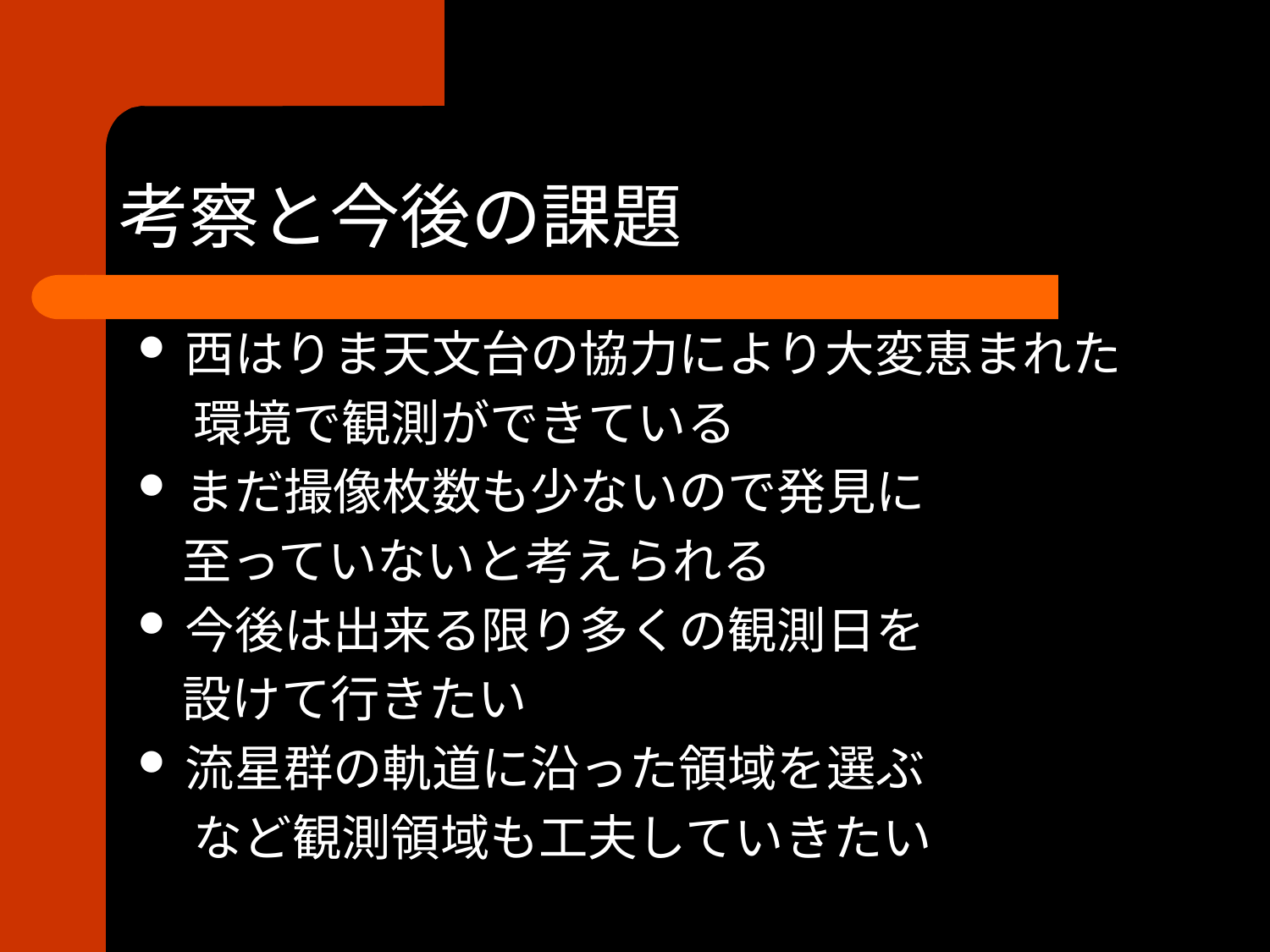

# 考察と今後の課題
西はりま天文台の協力により大変恵まれた
    環境で観測ができている
まだ撮像枚数も少ないので発見に
   至っていないと考えられる
今後は出来る限り多くの観測日を
   設けて行きたい
流星群の軌道に沿った領域を選ぶ
    など観測領域も工夫していきたい